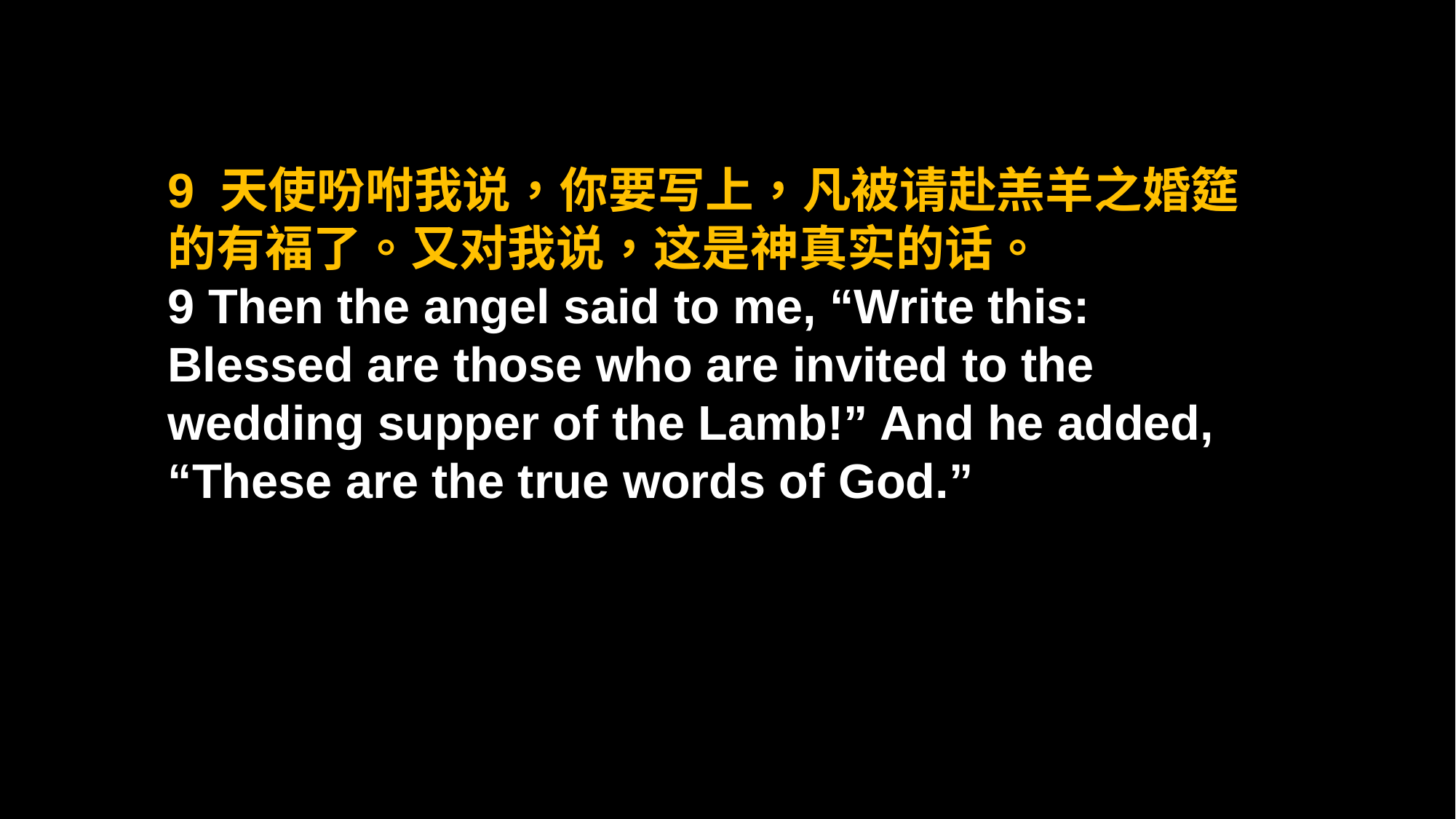

9 天使吩咐我说，你要写上，凡被请赴羔羊之婚筵的有福了。又对我说，这是神真实的话。
9 Then the angel said to me, “Write this: Blessed are those who are invited to the wedding supper of the Lamb!” And he added, “These are the true words of God.”